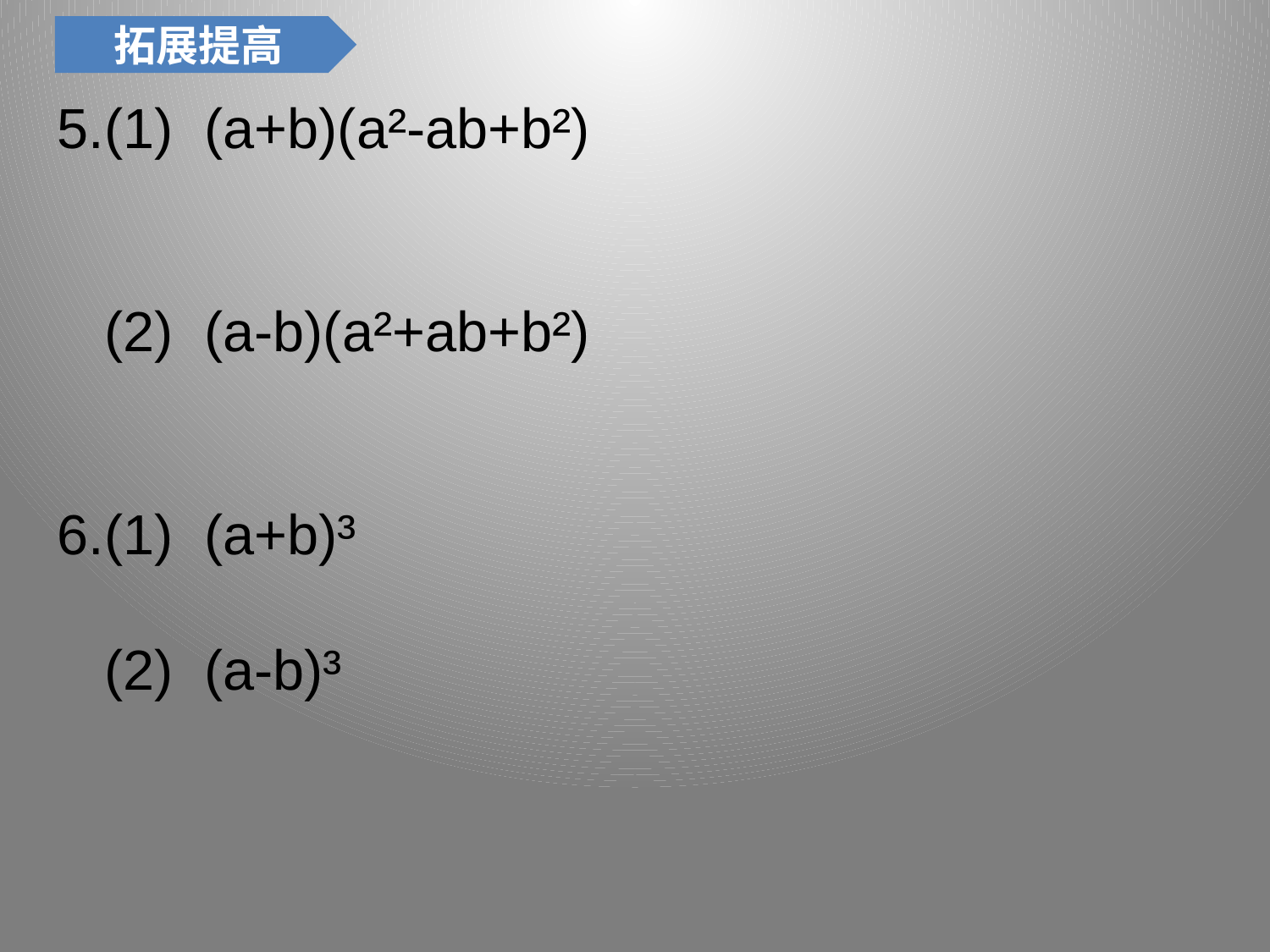

拓展提高
5.(1)  (a+b)(a²-ab+b²)

   (2)  (a-b)(a²+ab+b²)

6.(1)  (a+b)³

   (2)  (a-b)³